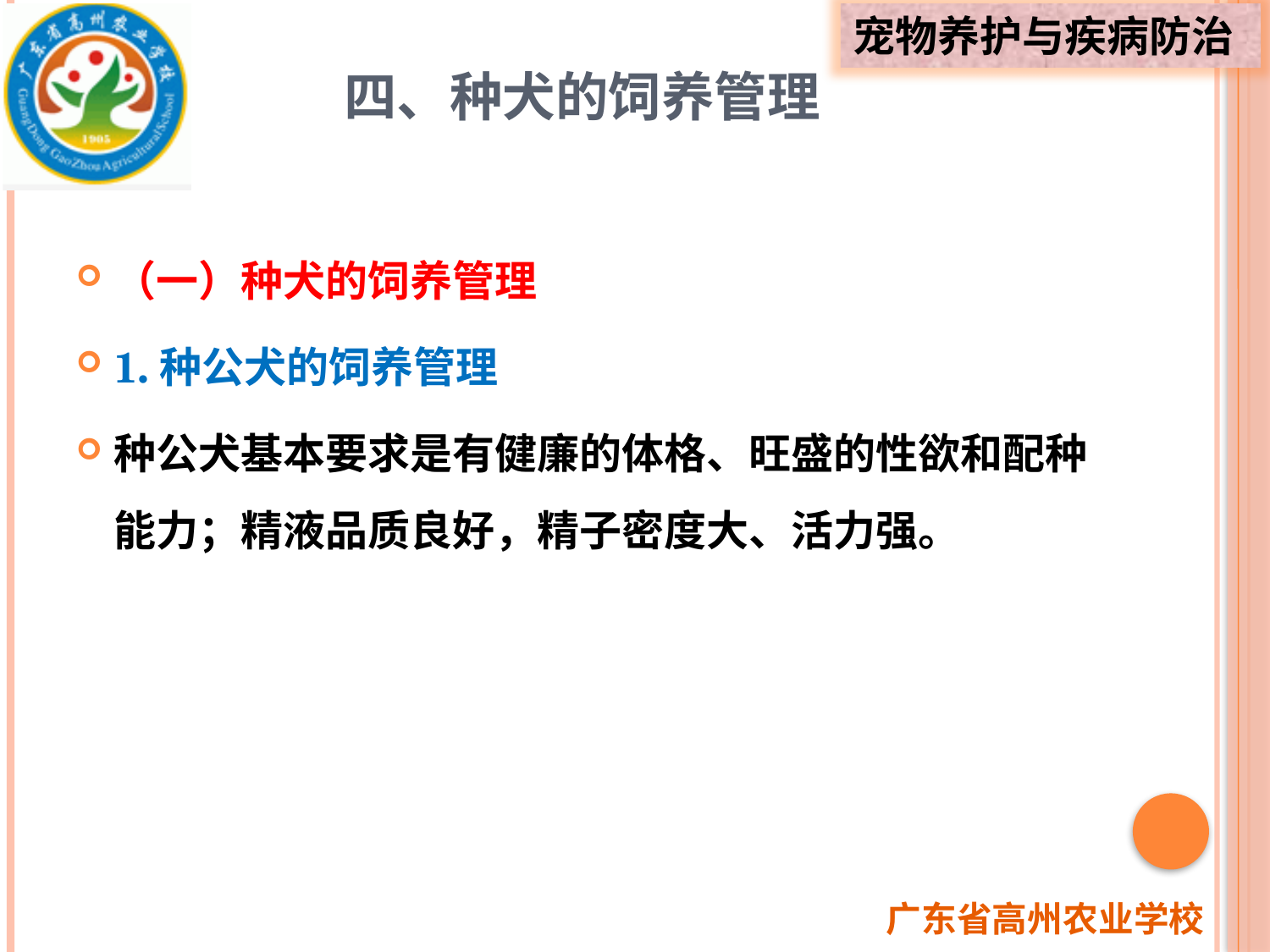

# 四、种犬的饲养管理
（一）种犬的饲养管理
1.种公犬的饲养管理
种公犬基本要求是有健廉的体格、旺盛的性欲和配种能力；精液品质良好，精子密度大、活力强。